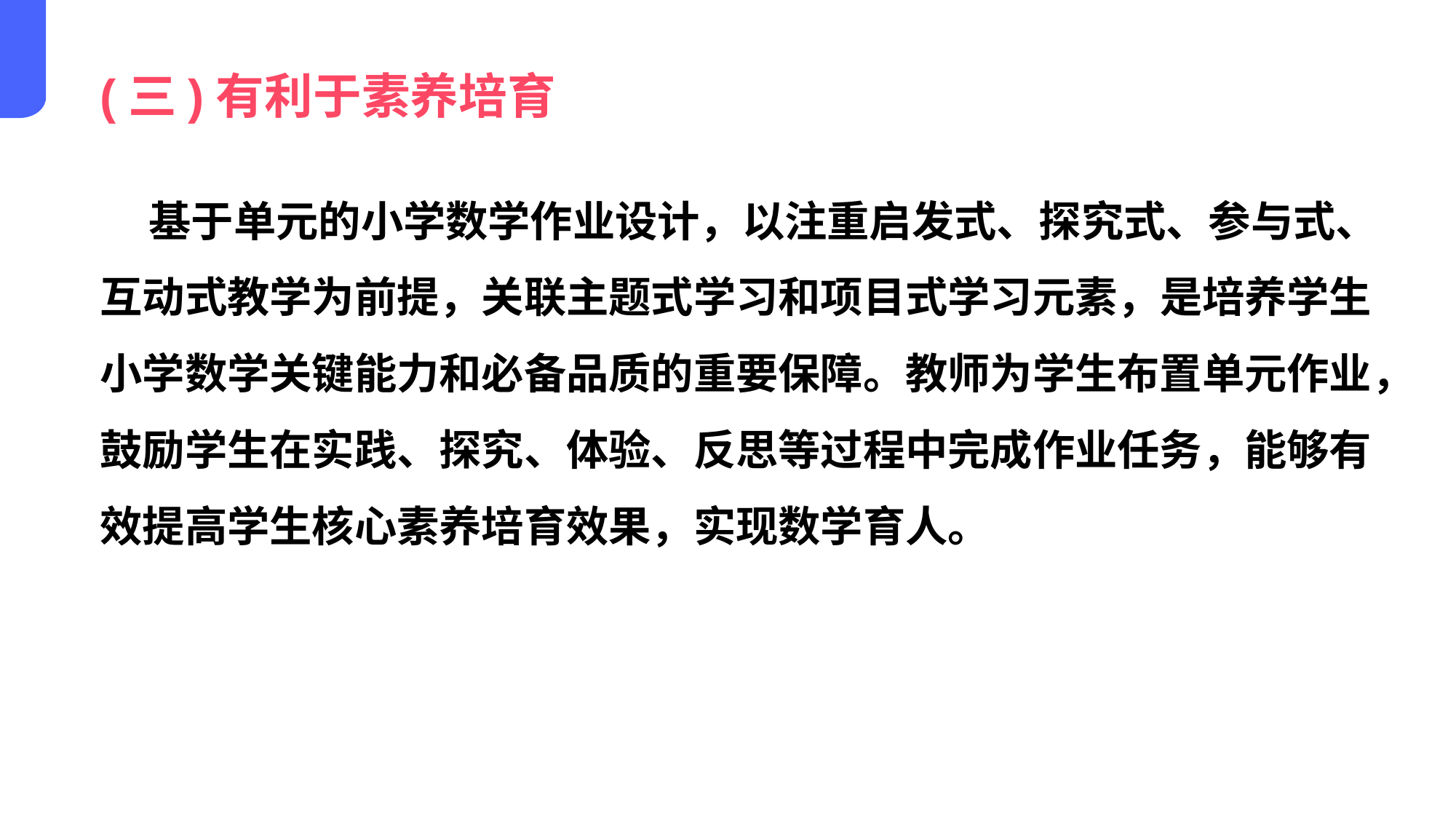

(三)有利于素养培育
    基于单元的小学数学作业设计，以注重启发式、探究式、参与式、互动式教学为前提，关联主题式学习和项目式学习元素，是培养学生小学数学关键能力和必备品质的重要保障。教师为学生布置单元作业，鼓励学生在实践、探究、体验、反思等过程中完成作业任务，能够有效提高学生核心素养培育效果，实现数学育人。